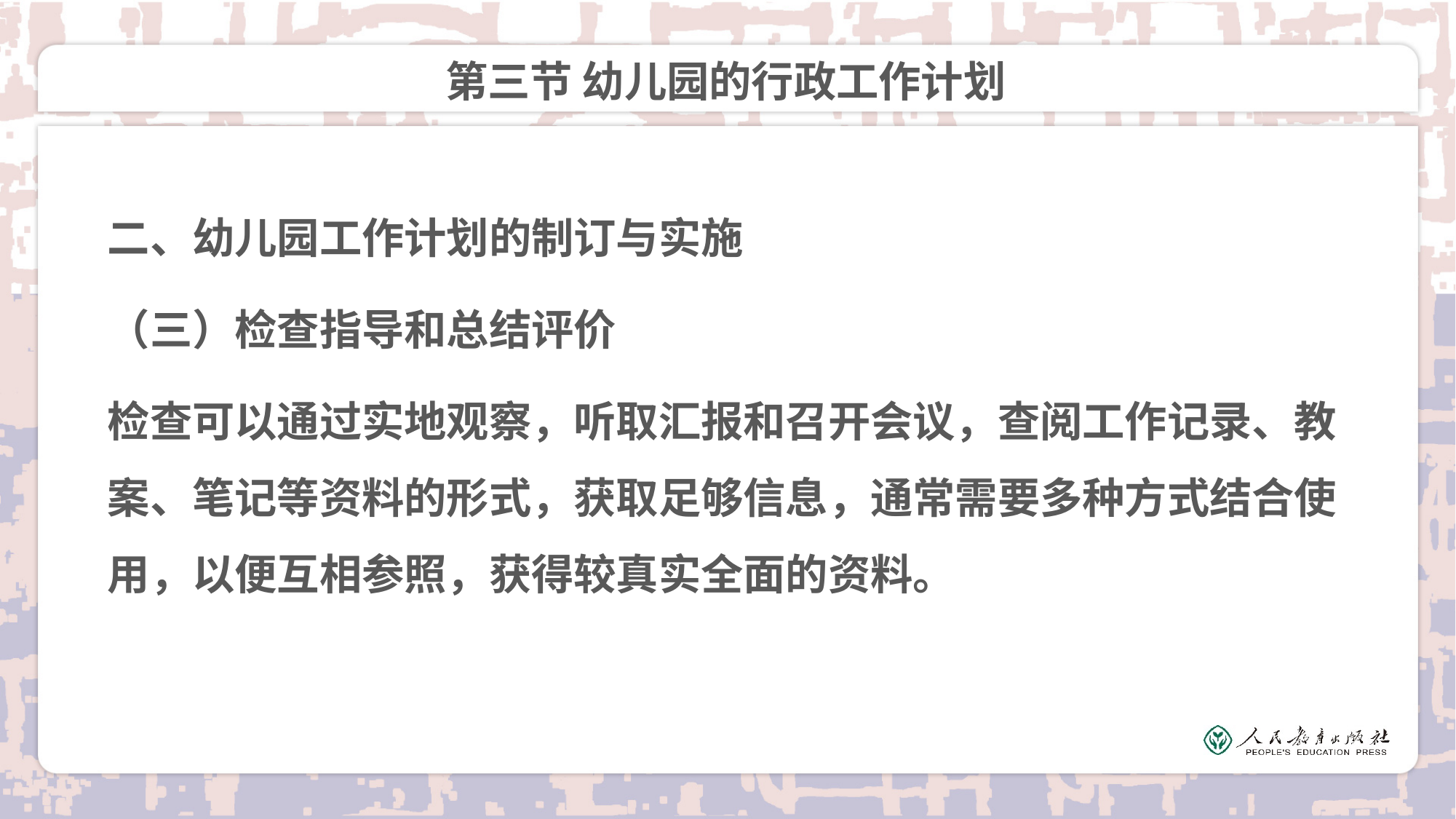

# 第三节 幼儿园的行政工作计划
二、幼儿园工作计划的制订与实施
（三）检查指导和总结评价
检查可以通过实地观察，听取汇报和召开会议，查阅工作记录、教案、笔记等资料的形式，获取足够信息，通常需要多种方式结合使用，以便互相参照，获得较真实全面的资料。